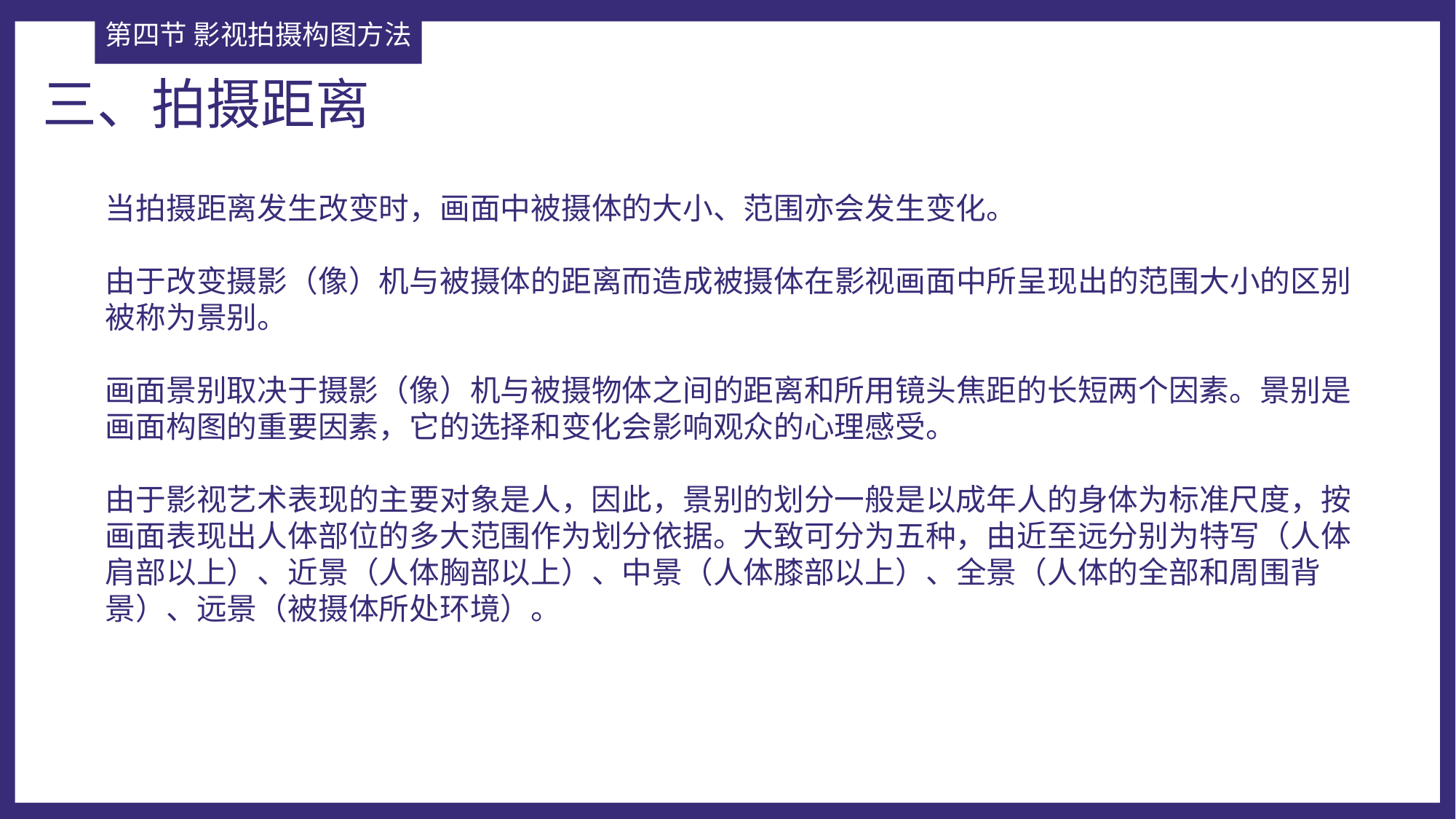

第四节 影视拍摄构图方法
三、拍摄距离
当拍摄距离发生改变时，画面中被摄体的大小、范围亦会发生变化。

由于改变摄影（像）机与被摄体的距离而造成被摄体在影视画面中所呈现出的范围大小的区别被称为景别。

画面景别取决于摄影（像）机与被摄物体之间的距离和所用镜头焦距的长短两个因素。景别是画面构图的重要因素，它的选择和变化会影响观众的心理感受。

由于影视艺术表现的主要对象是人，因此，景别的划分一般是以成年人的身体为标准尺度，按画面表现出人体部位的多大范围作为划分依据。大致可分为五种，由近至远分别为特写（人体肩部以上）、近景（人体胸部以上）、中景（人体膝部以上）、全景（人体的全部和周围背景）、远景（被摄体所处环境）。